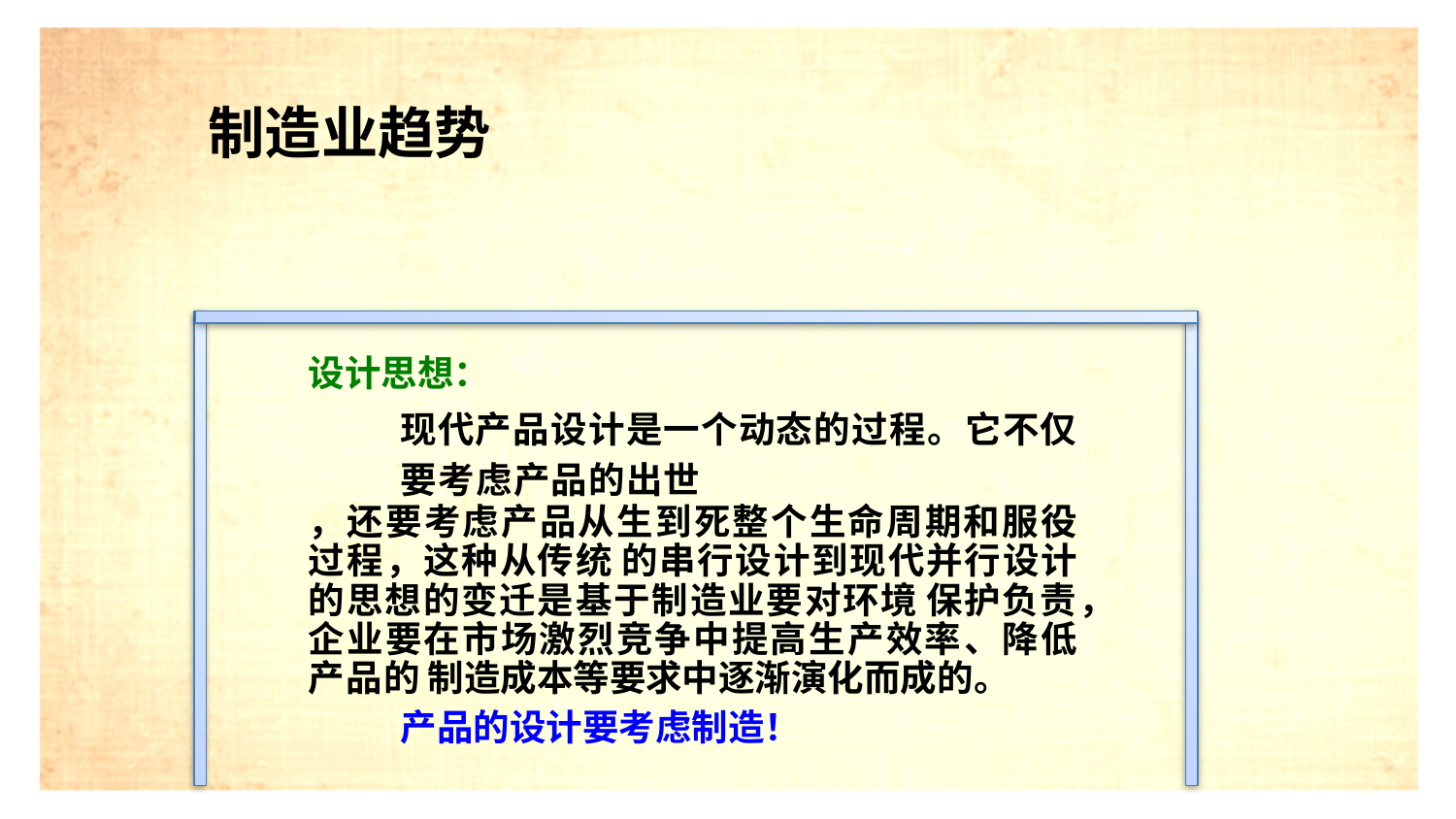

制造业趋势

设计思想：
现代产品设计是一个动态的过程。它不仅要考虑产品的出世
，还要考虑产品从生到死整个生命周期和服役过程，这种从传统 的串行设计到现代并行设计的思想的变迁是基于制造业要对环境 保护负责，企业要在市场激烈竞争中提高生产效率、降低产品的 制造成本等要求中逐渐演化而成的。
产品的设计要考虑制造！